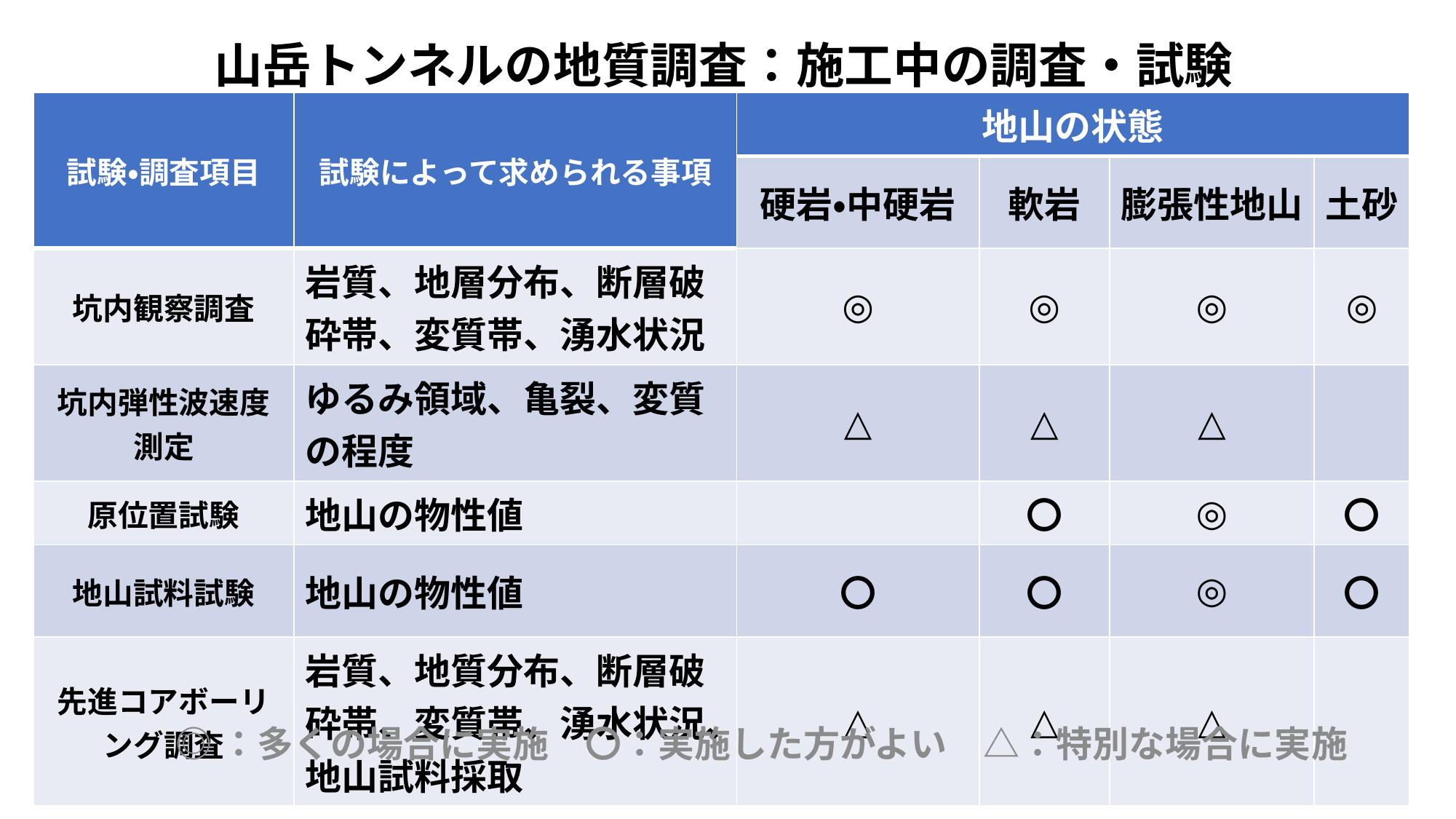

山岳トンネルの地質調査：施工中の調査・試験

| 試験・調査項目 | 試験によって求められる事項 | 地山の状態 |  |  |  |
| --- | --- | --- | --- | --- | --- |
|  |  | 硬岩・中硬岩 | 軟岩 | 膨張性地山 | 土砂 |
| 坑内観察調査 | 岩質、地層分布、断層破砕帯、変質帯、湧水状況 | ◎ | ◎ | ◎ | ◎ |
| 坑内弾性波速度測定 | ゆるみ領域、亀裂、変質の程度 | △ | △ | △ |  |
| 原位置試験 | 地山の物性値 |  | 〇 | ◎ | 〇 |
| 地山試料試験 | 地山の物性値 | 〇 | 〇 | ◎ | 〇 |
| 先進コアボーリング調査 | 岩質、地質分布、断層破砕帯、変質帯、湧水状況、地山試料採取 | △ | △ | △ |  |
◎：多くの場合に実施　〇：実施した方がよい　△：特別な場合に実施
『改訂3版　地質調査要領　効率的な地質調査を実施するために』を参考に作成